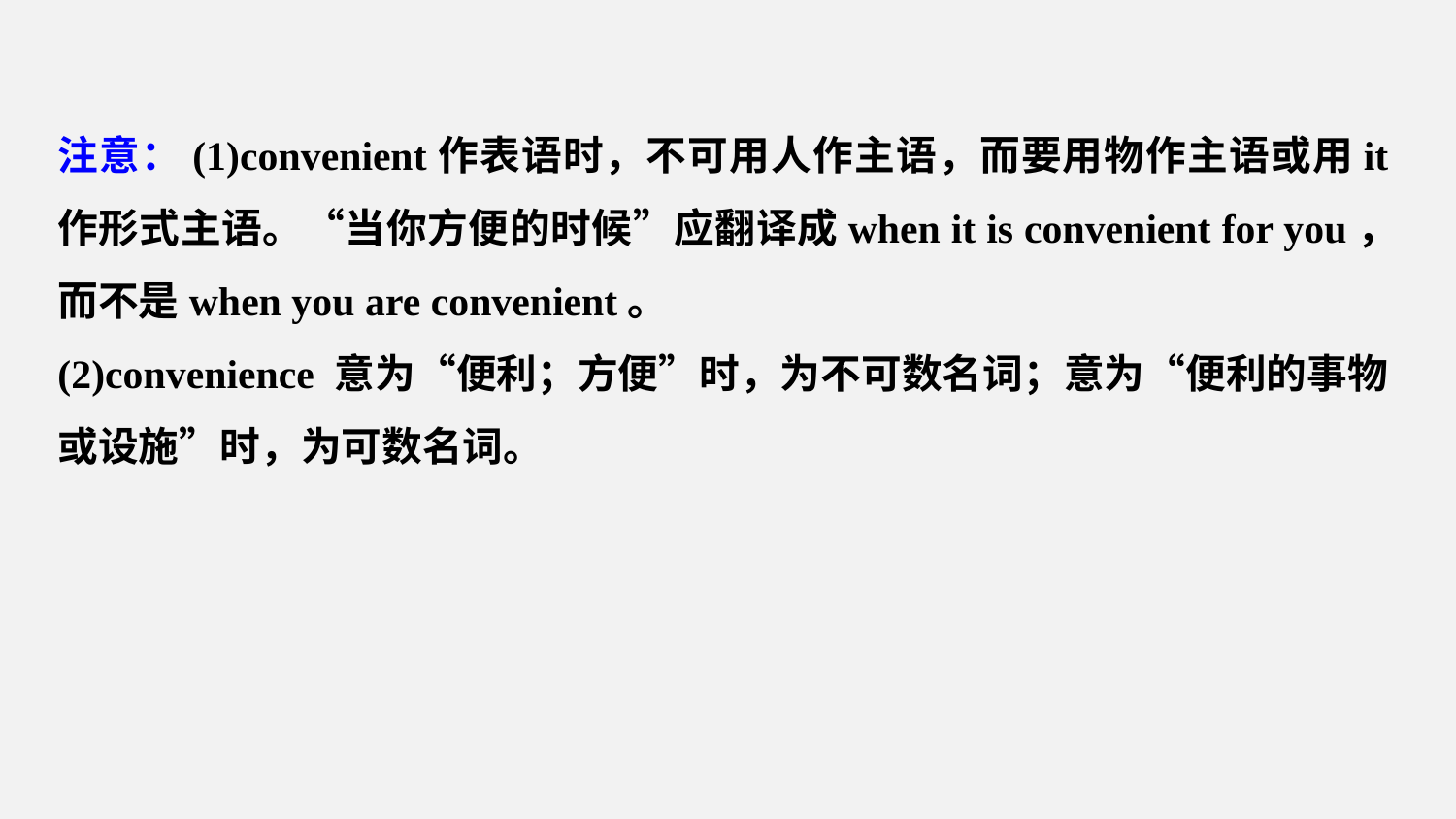

注意：(1)convenient作表语时，不可用人作主语，而要用物作主语或用it作形式主语。“当你方便的时候”应翻译成when it is convenient for you，而不是when you are convenient。
(2)convenience 意为“便利；方便”时，为不可数名词；意为“便利的事物或设施”时，为可数名词。